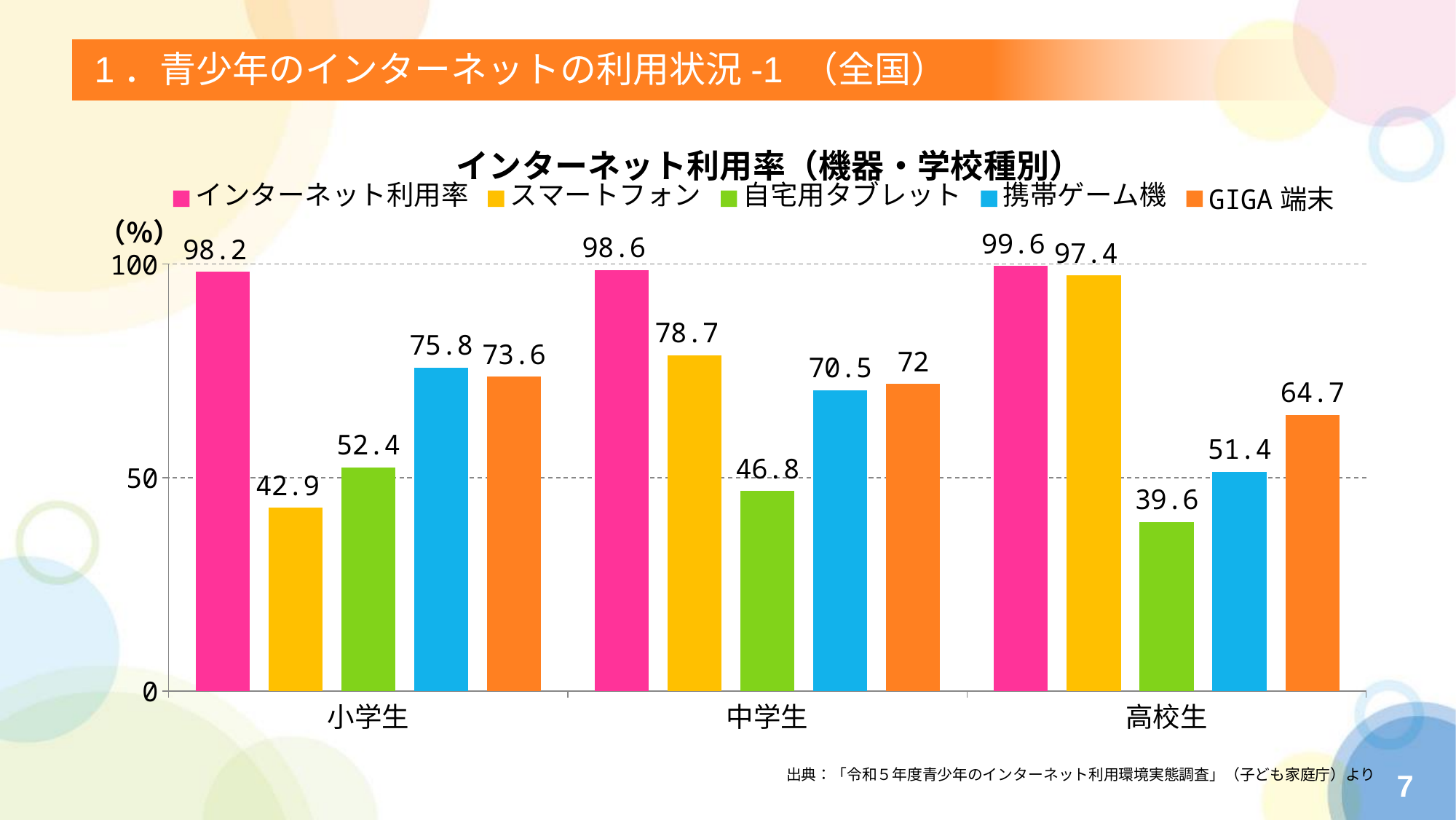

# 1．青少年のインターネットの利用状況-1 （全国）

### Chart: インターネット利用率（機器・学校種別）

| Category | インターネット利用率 | スマートフォン | 自宅用タブレット | 携帯ゲーム機 | GIGA端末 |
|---|---|---|---|---|---|
| 小学生 | 98.2 | 42.9 | 52.4 | 75.8 | 73.6 |
| 中学生 | 98.6 | 78.7 | 46.8 | 70.5 | 72.0 |
| 高校生 | 99.6 | 97.4 | 39.6 | 51.4 | 64.7 |
出典：「令和５年度青少年のインターネット利用環境実態調査」（子ども家庭庁）より
7